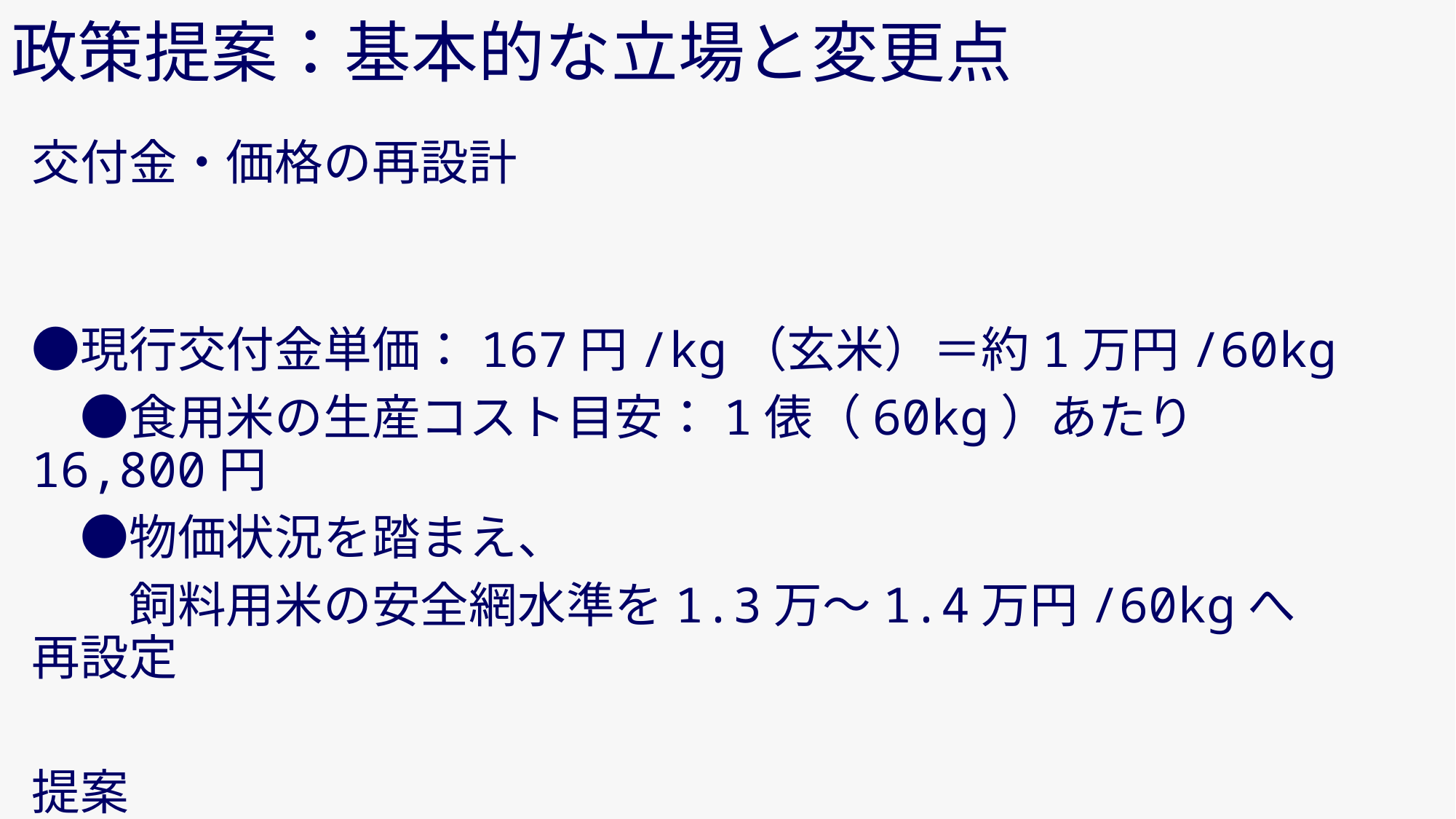

政策提案：基本的な立場と変更点
# 交付金・価格の再設計

　●現行交付金単価：167円/kg（玄米）＝約1万円/60kg
　●食用米の生産コスト目安：1俵（60kg）あたり16,800円
　●物価状況を踏まえ、
　　飼料用米の安全網水準を1.3万～1.4万円/60kgへ再設定

提案

　●複数年契約の継続・拡大で安定供給を担保